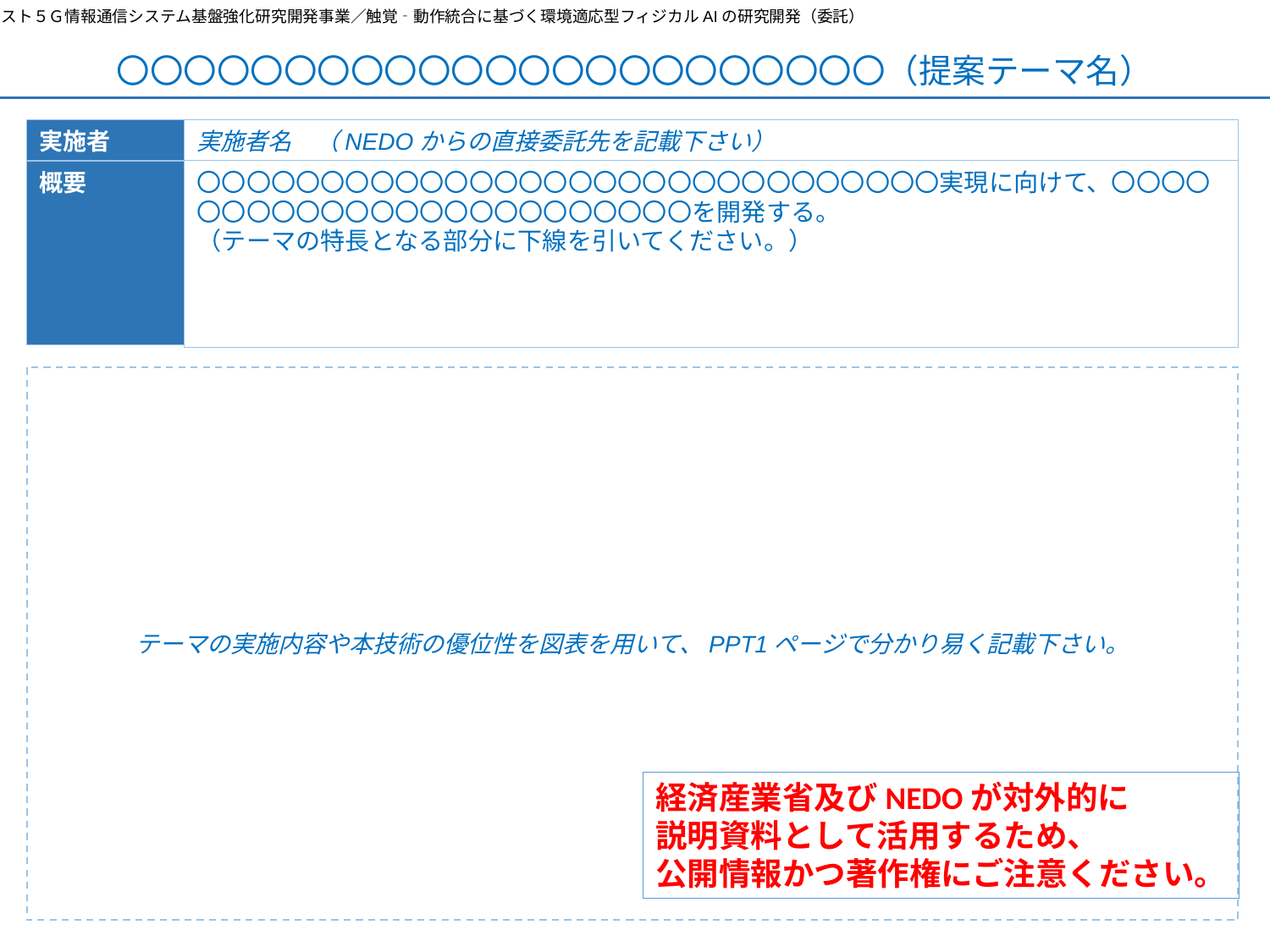

ポスト５Ｇ情報通信システム基盤強化研究開発事業／触覚‐動作統合に基づく環境適応型フィジカルAIの研究開発（委託）
# 〇〇〇〇〇〇〇〇〇〇〇〇〇〇〇〇〇〇〇〇〇〇〇（提案テーマ名）
実施者
実施者名　（NEDOからの直接委託先を記載下さい）
〇〇〇〇〇〇〇〇〇〇〇〇〇〇〇〇〇〇〇〇〇〇〇〇〇〇〇〇〇〇実現に向けて、〇〇〇〇〇〇〇〇〇〇〇〇〇〇〇〇〇〇〇〇〇〇〇〇を開発する。
（テーマの特長となる部分に下線を引いてください。）
概要

テーマの実施内容や本技術の優位性を図表を用いて、PPT1ページで分かり易く記載下さい。
経済産業省及びNEDOが対外的に
説明資料として活用するため、
公開情報かつ著作権にご注意ください。